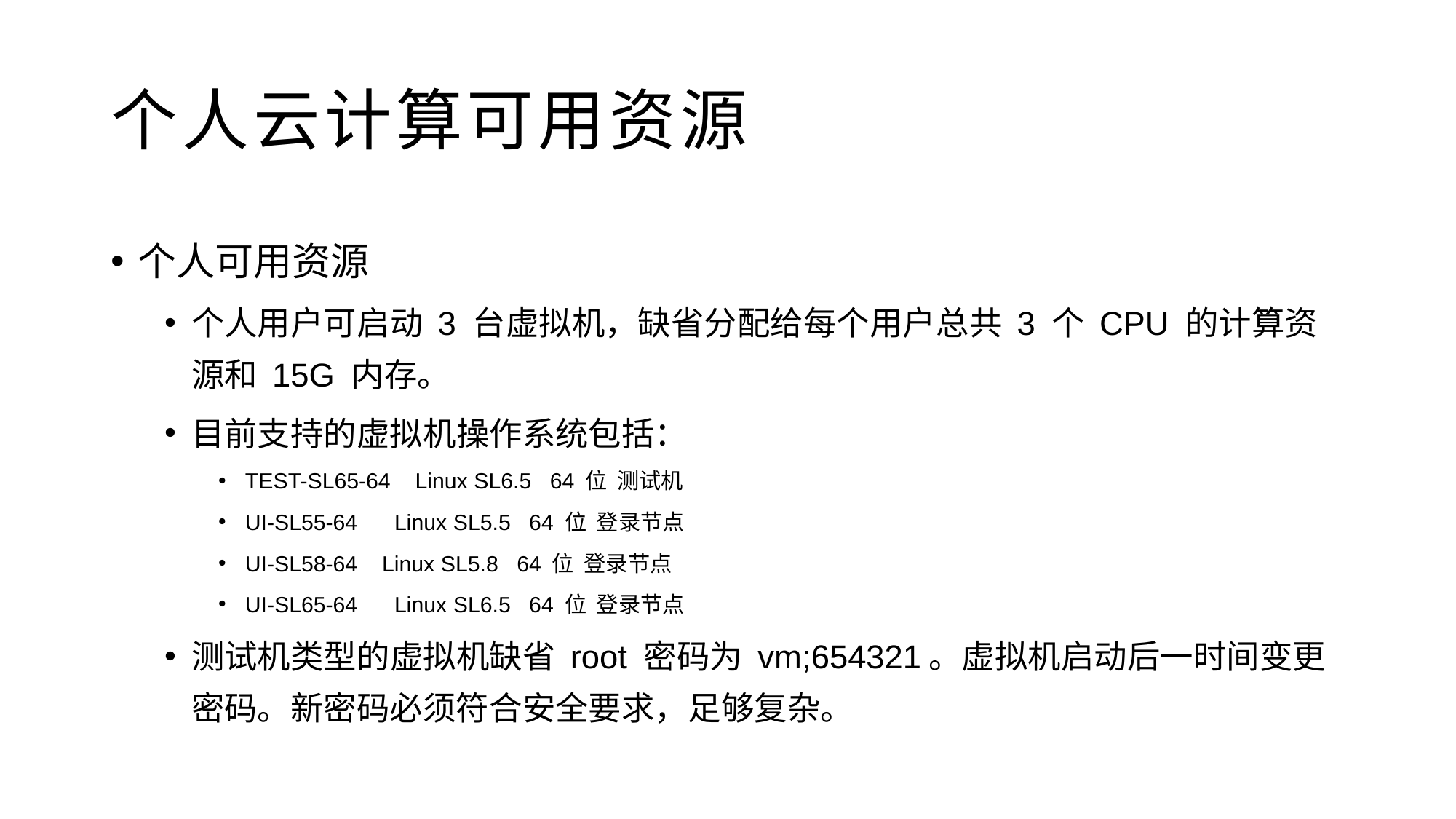

# 个人云计算可用资源
个人可用资源
个人用户可启动 3 台虚拟机，缺省分配给每个用户总共 3 个 CPU 的计算资源和 15G 内存。
目前支持的虚拟机操作系统包括：
TEST-SL65-64    Linux SL6.5   64 位  测试机
UI-SL55-64      Linux SL5.5   64 位  登录节点
UI-SL58-64    Linux SL5.8   64 位  登录节点
UI-SL65-64      Linux SL6.5   64 位  登录节点
测试机类型的虚拟机缺省 root 密码为 vm;654321。虚拟机启动后一时间变更密码。新密码必须符合安全要求，足够复杂。